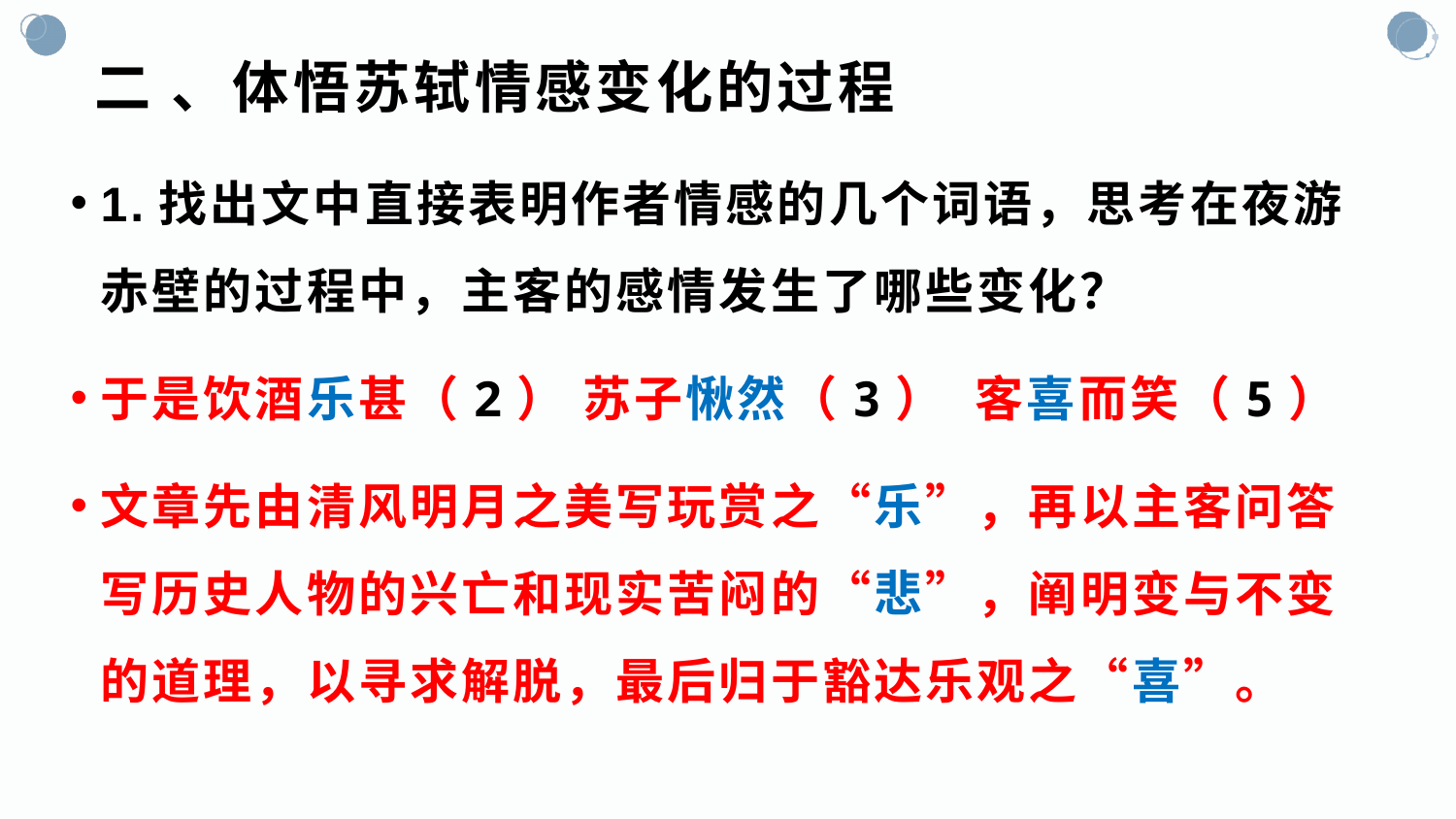

# 二 、体悟苏轼情感变化的过程
1.找出文中直接表明作者情感的几个词语，思考在夜游赤壁的过程中，主客的感情发生了哪些变化？
于是饮酒乐甚（2） 苏子愀然（3）  客喜而笑（5）
文章先由清风明月之美写玩赏之“乐”，再以主客问答写历史人物的兴亡和现实苦闷的“悲”，阐明变与不变的道理，以寻求解脱，最后归于豁达乐观之“喜”。